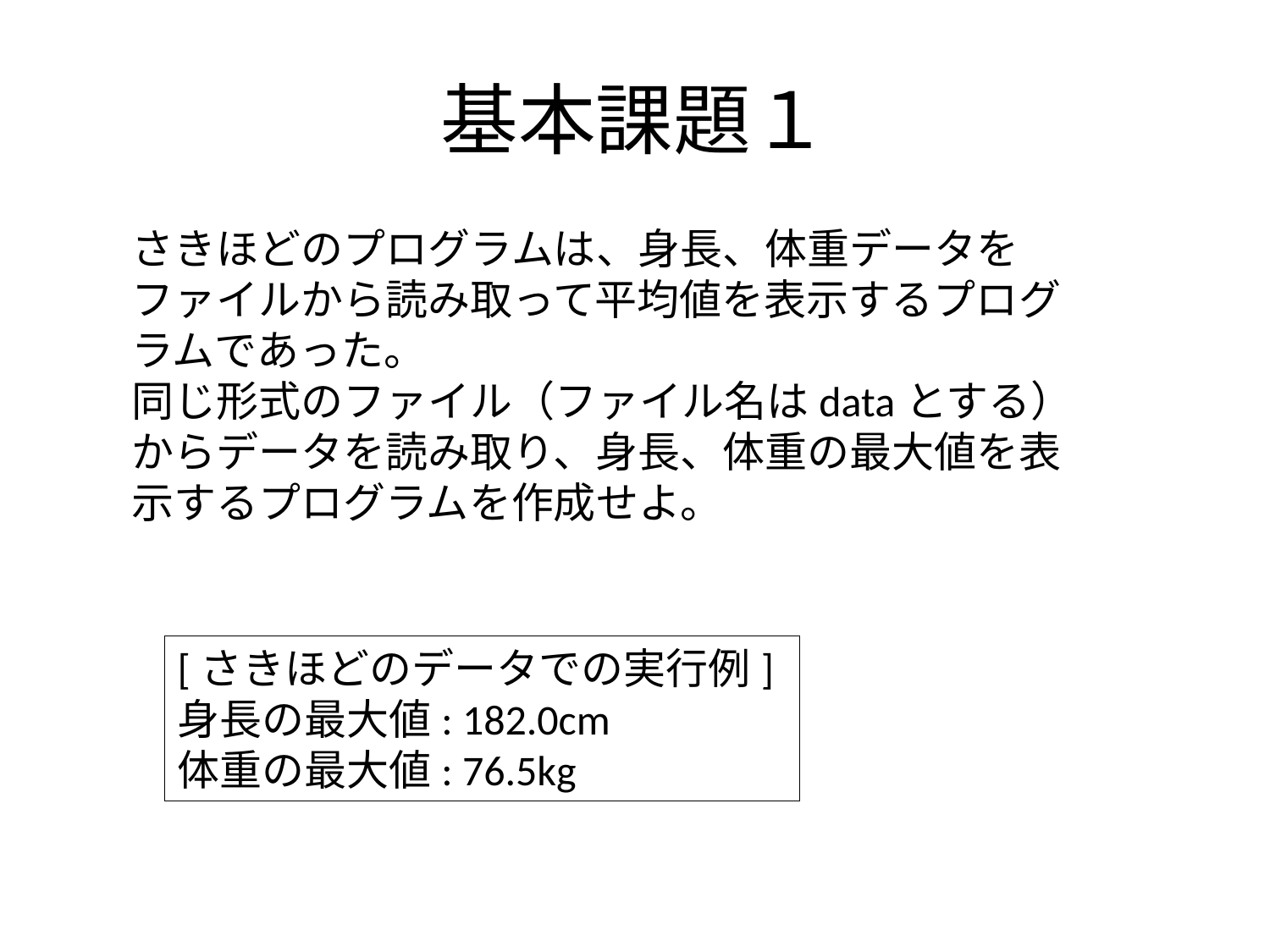

# 基本課題１
さきほどのプログラムは、身長、体重データをファイルから読み取って平均値を表示するプログラムであった。
同じ形式のファイル（ファイル名はdataとする）からデータを読み取り、身長、体重の最大値を表示するプログラムを作成せよ。

[さきほどのデータでの実行例]
身長の最大値: 182.0cm
体重の最大値: 76.5kg